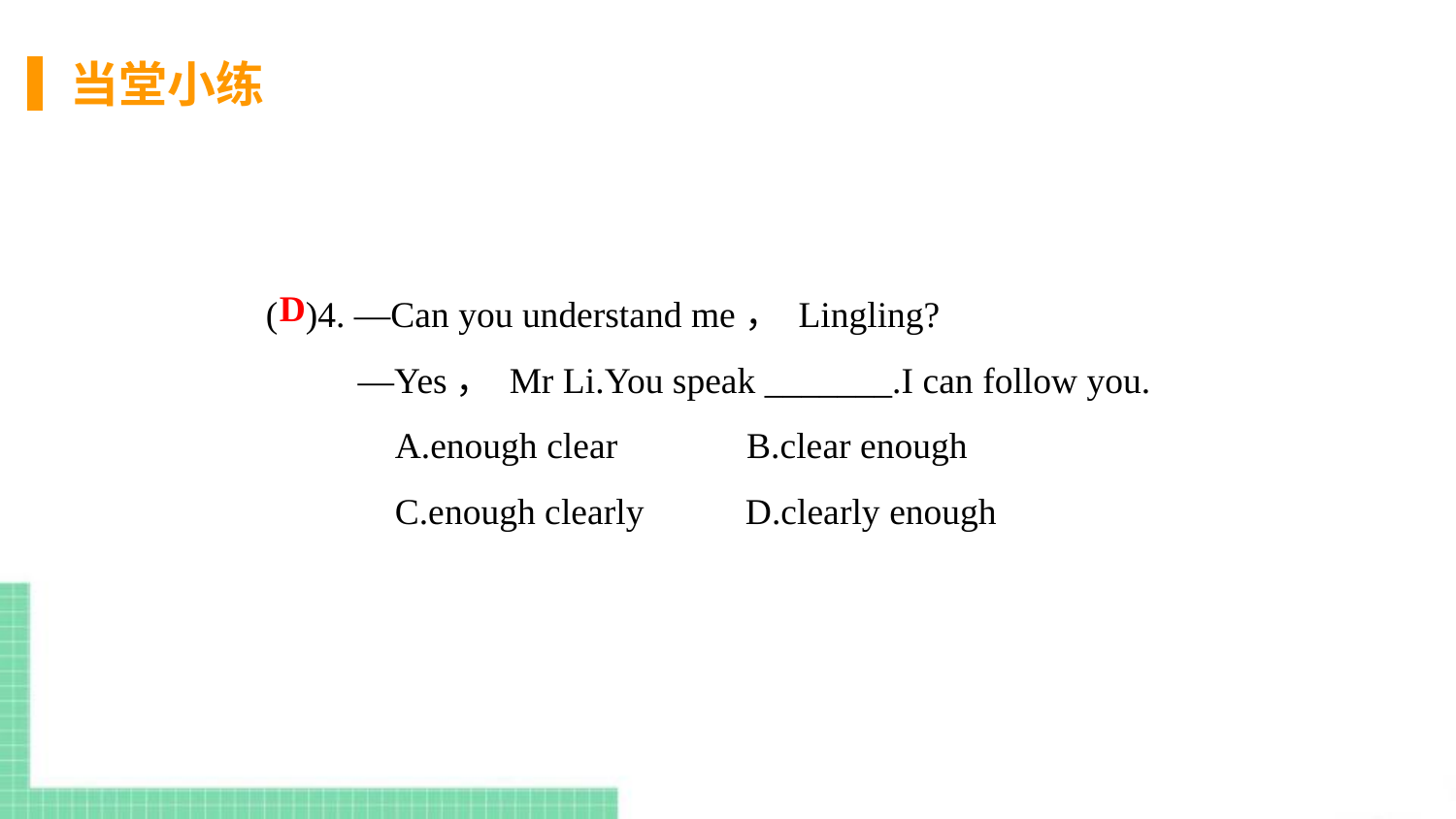

当堂小练

(   )4. —Can you understand me， Lingling?
          —Yes， Mr Li.You speak _______.I can follow you.
              A.enough clear              B.clear enough
              C.enough clearly           D.clearly enough
D